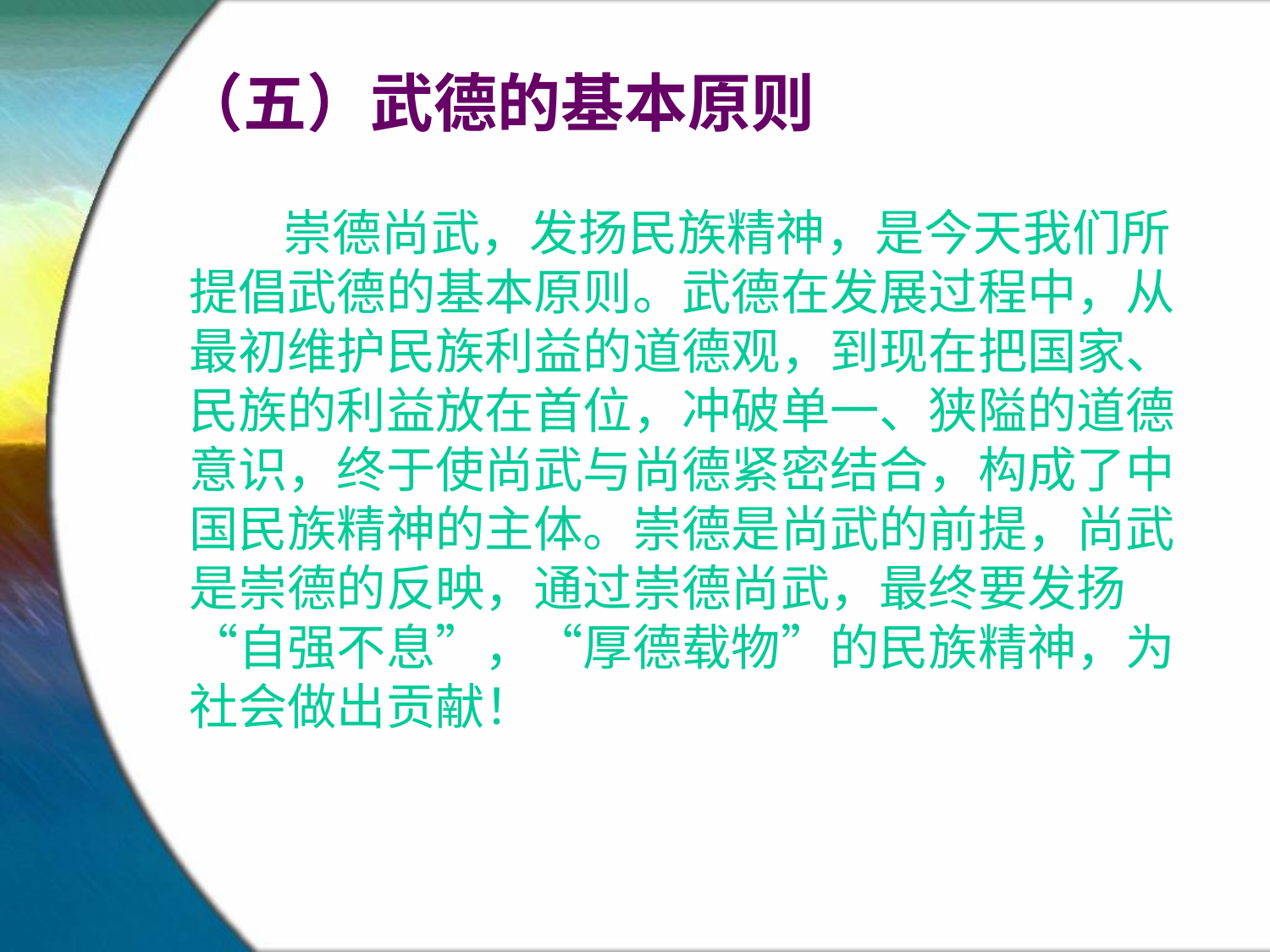

# （五）武德的基本原则
　　      崇德尚武，发扬民族精神，是今天我们所提倡武德的基本原则。武德在发展过程中，从最初维护民族利益的道德观，到现在把国家、民族的利益放在首位，冲破单一、狭隘的道德意识，终于使尚武与尚德紧密结合，构成了中国民族精神的主体。崇德是尚武的前提，尚武是崇德的反映，通过崇德尚武，最终要发扬“自强不息”，“厚德载物”的民族精神，为社会做出贡献！
18